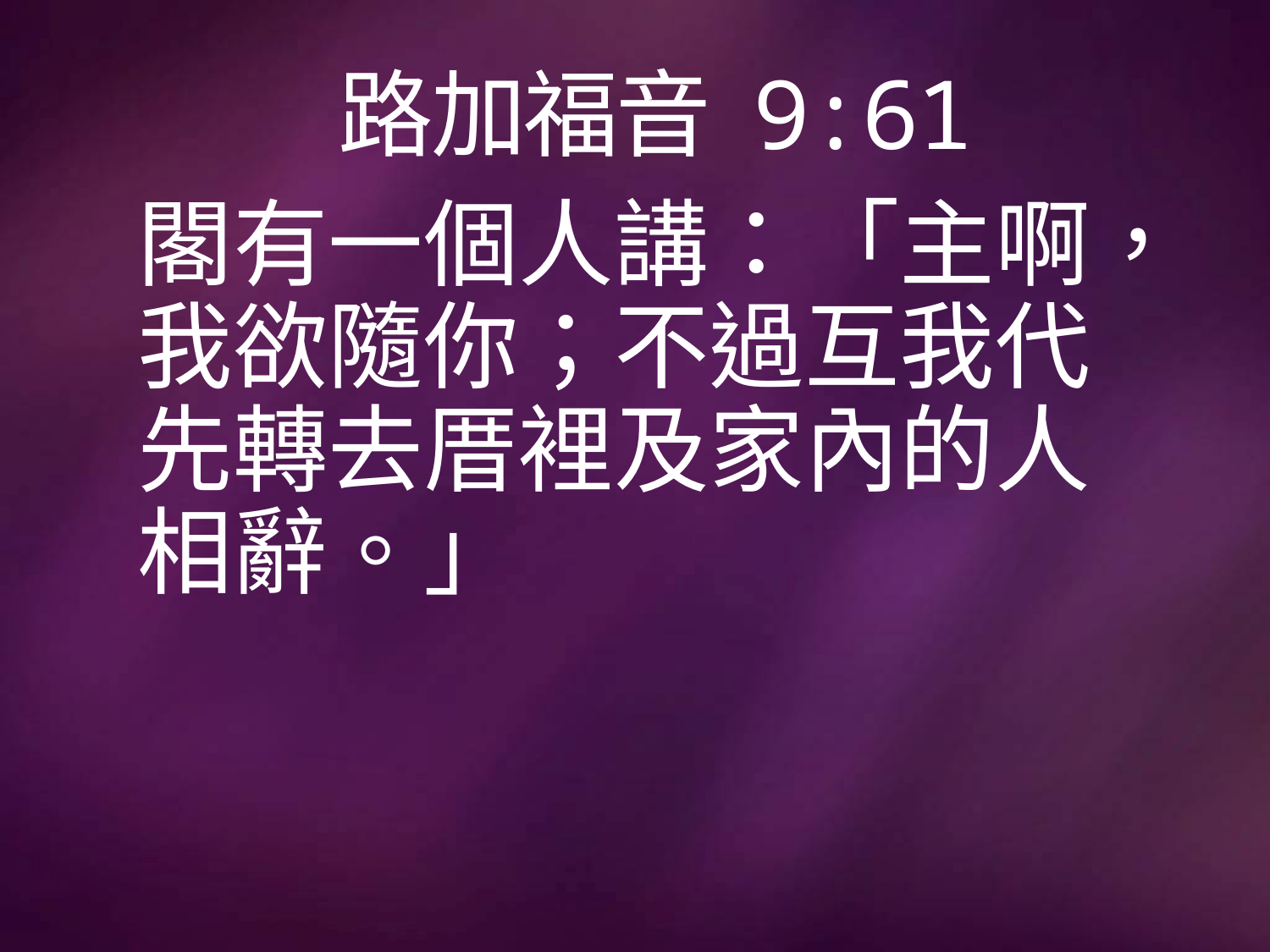

# 路加福音 9:61
閣有一個人講：「主啊，我欲隨你；不過互我代先轉去厝裡及家內的人相辭。」